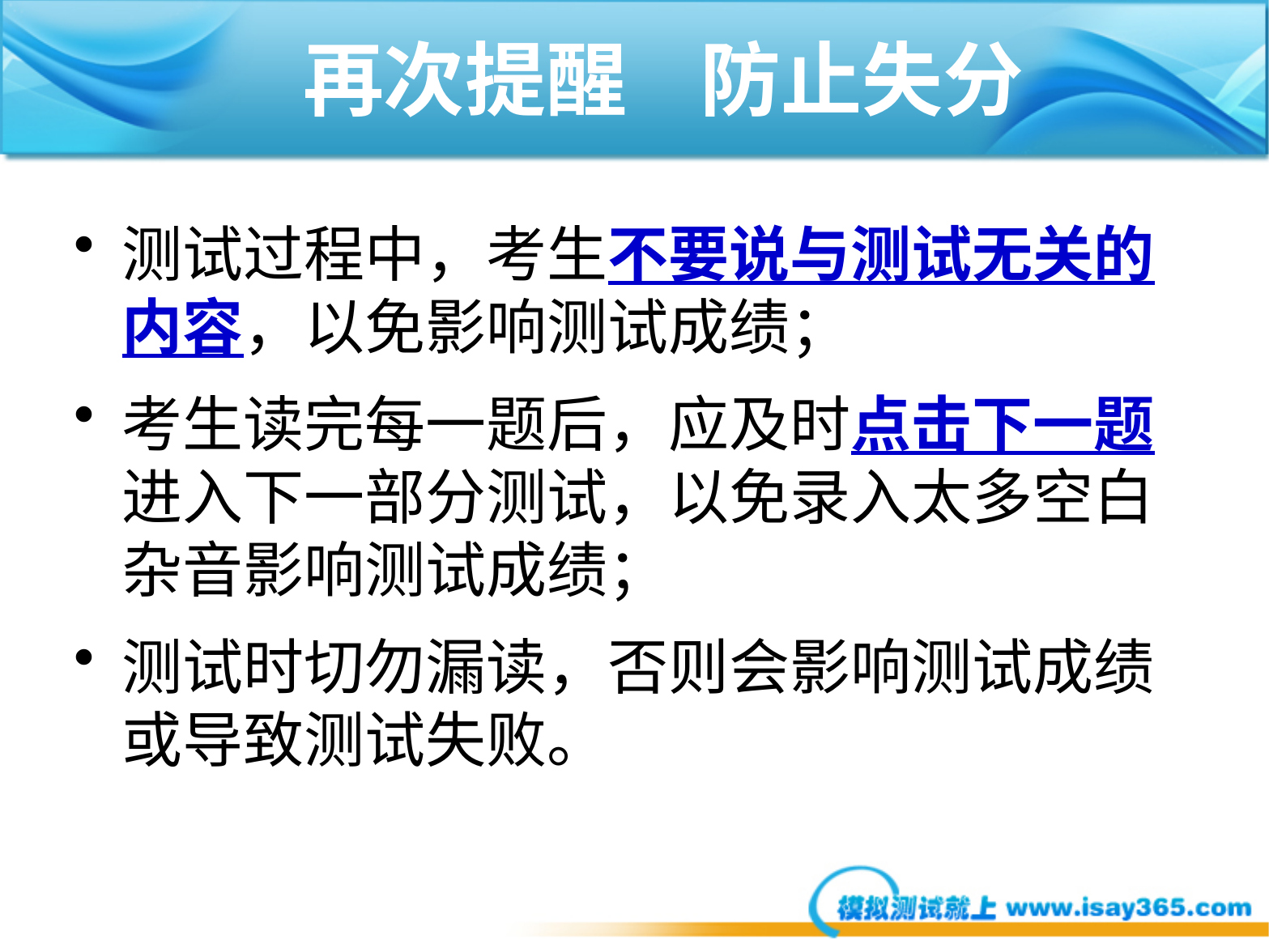

# 再次提醒    防止失分
测试过程中，考生不要说与测试无关的内容，以免影响测试成绩；
考生读完每一题后，应及时点击下一题进入下一部分测试，以免录入太多空白杂音影响测试成绩；
测试时切勿漏读，否则会影响测试成绩或导致测试失败。